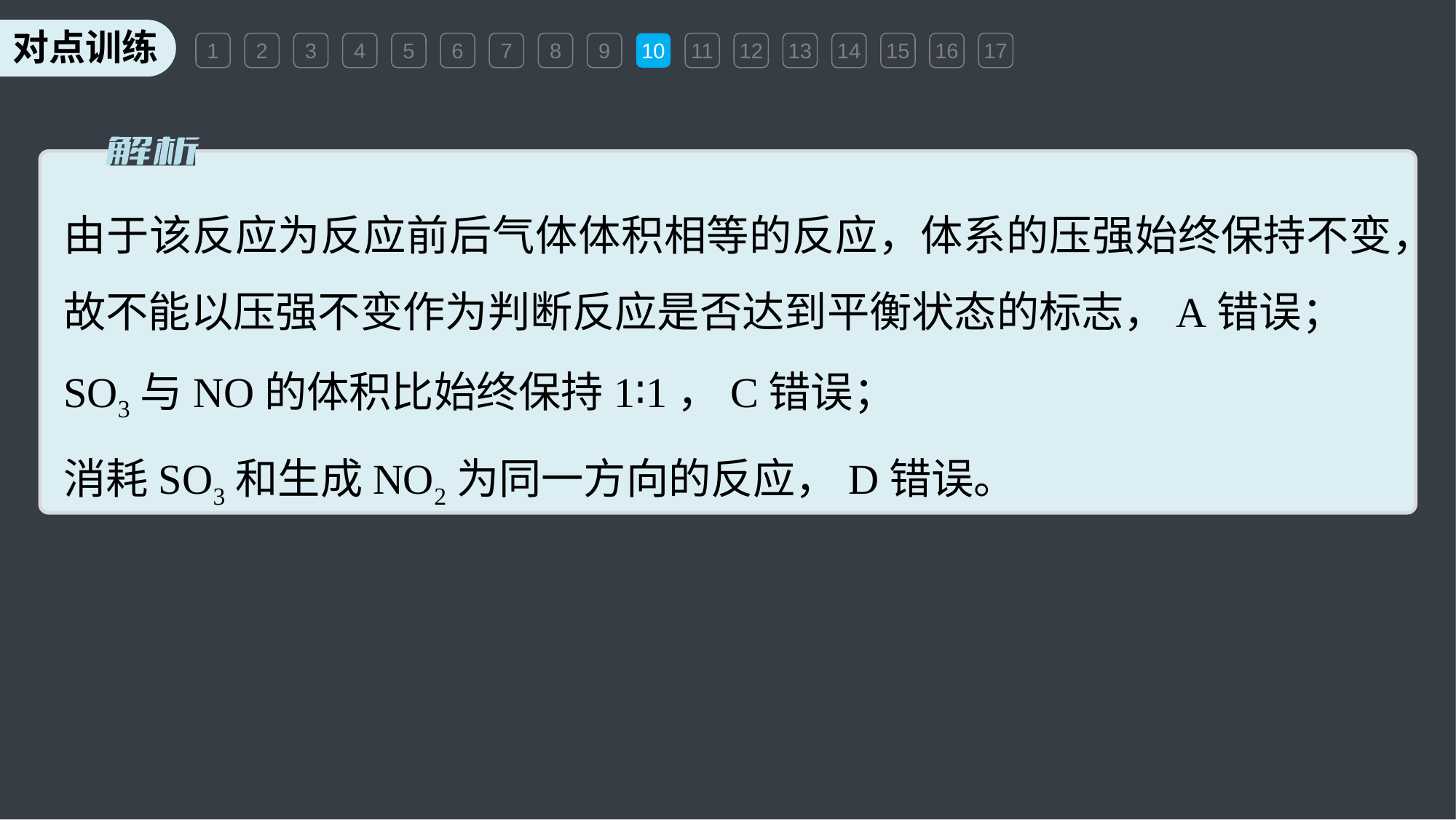

1
2
3
4
5
6
7
8
9
10
11
12
13
14
15
16
17

由于该反应为反应前后气体体积相等的反应，体系的压强始终保持不变，故不能以压强不变作为判断反应是否达到平衡状态的标志，A错误；
SO3与NO的体积比始终保持1∶1，C错误；
消耗SO3和生成NO2为同一方向的反应，D错误。